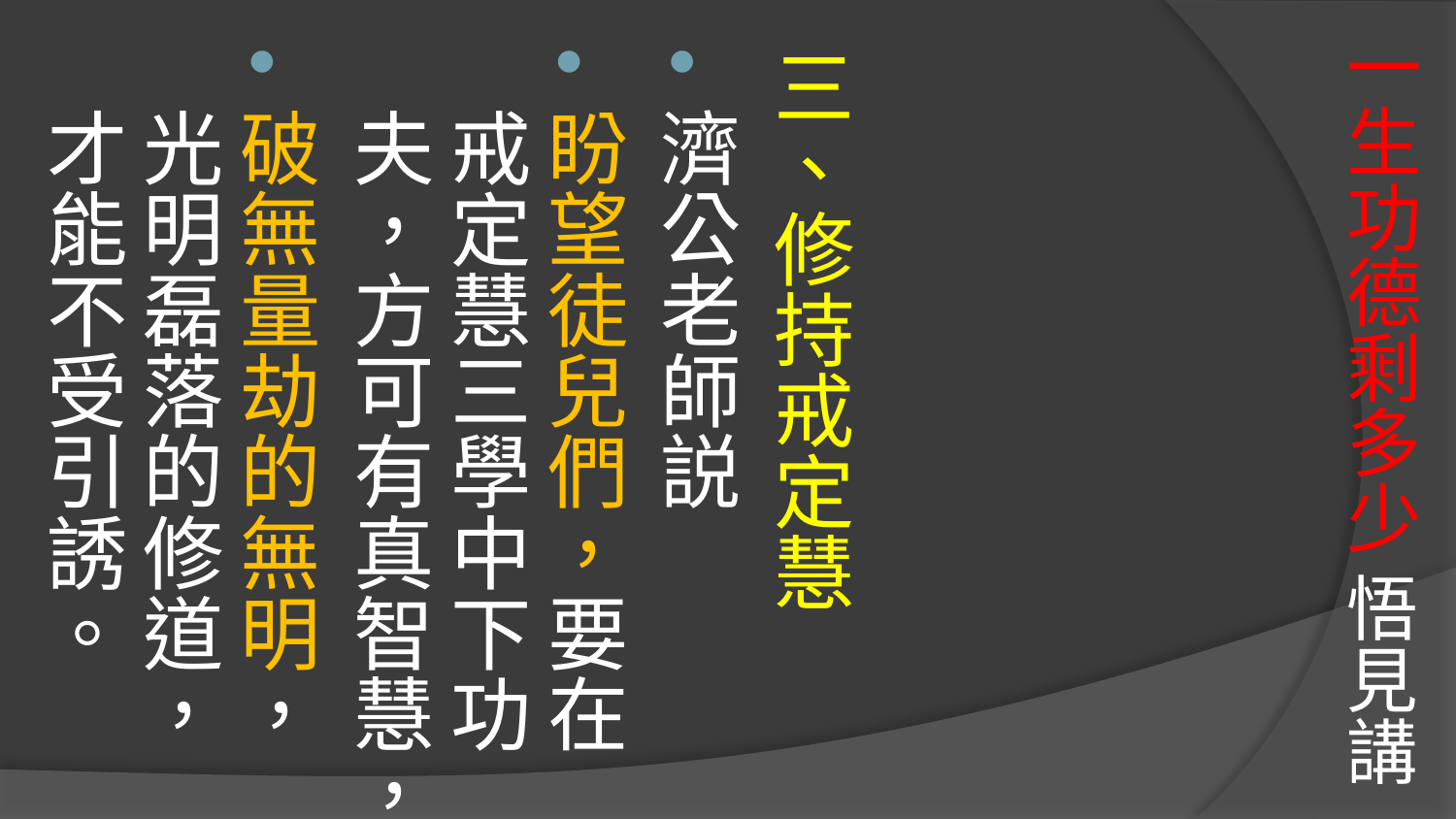

# 一生功德剩多少 悟見講
三、修持戒定慧
濟公老師説
盼望徒兒們，要在戒定慧三學中下功夫，方可有真智慧，
破無量劫的無明，光明磊落的修道，才能不受引誘。